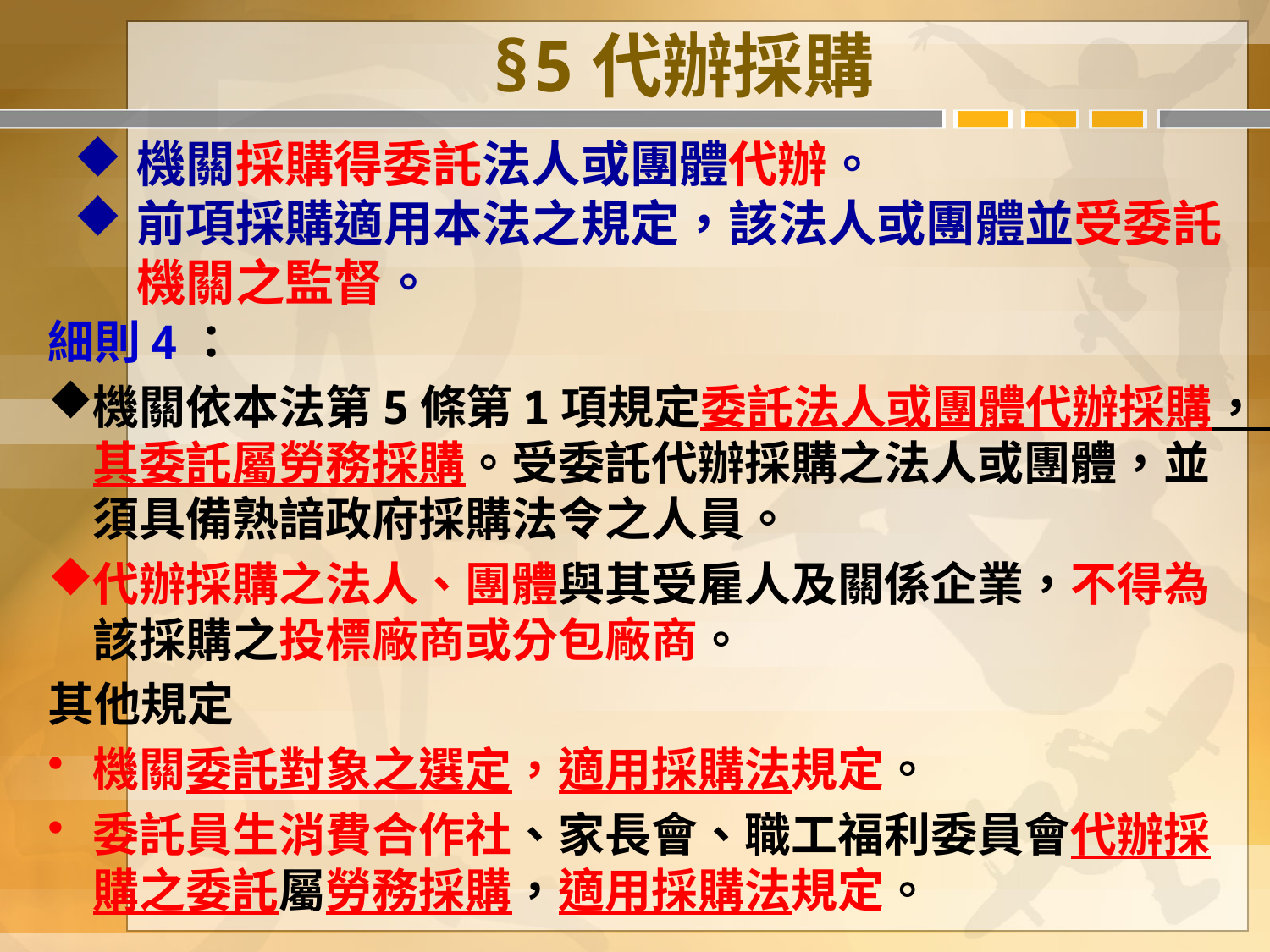

# §5代辦採購
機關採購得委託法人或團體代辦。
前項採購適用本法之規定，該法人或團體並受委託機關之監督。
細則4：
機關依本法第5條第1項規定委託法人或團體代辦採購，其委託屬勞務採購。受委託代辦採購之法人或團體，並須具備熟諳政府採購法令之人員。
代辦採購之法人、團體與其受雇人及關係企業，不得為該採購之投標廠商或分包廠商。
其他規定
機關委託對象之選定，適用採購法規定。
委託員生消費合作社、家長會、職工福利委員會代辦採購之委託屬勞務採購，適用採購法規定。